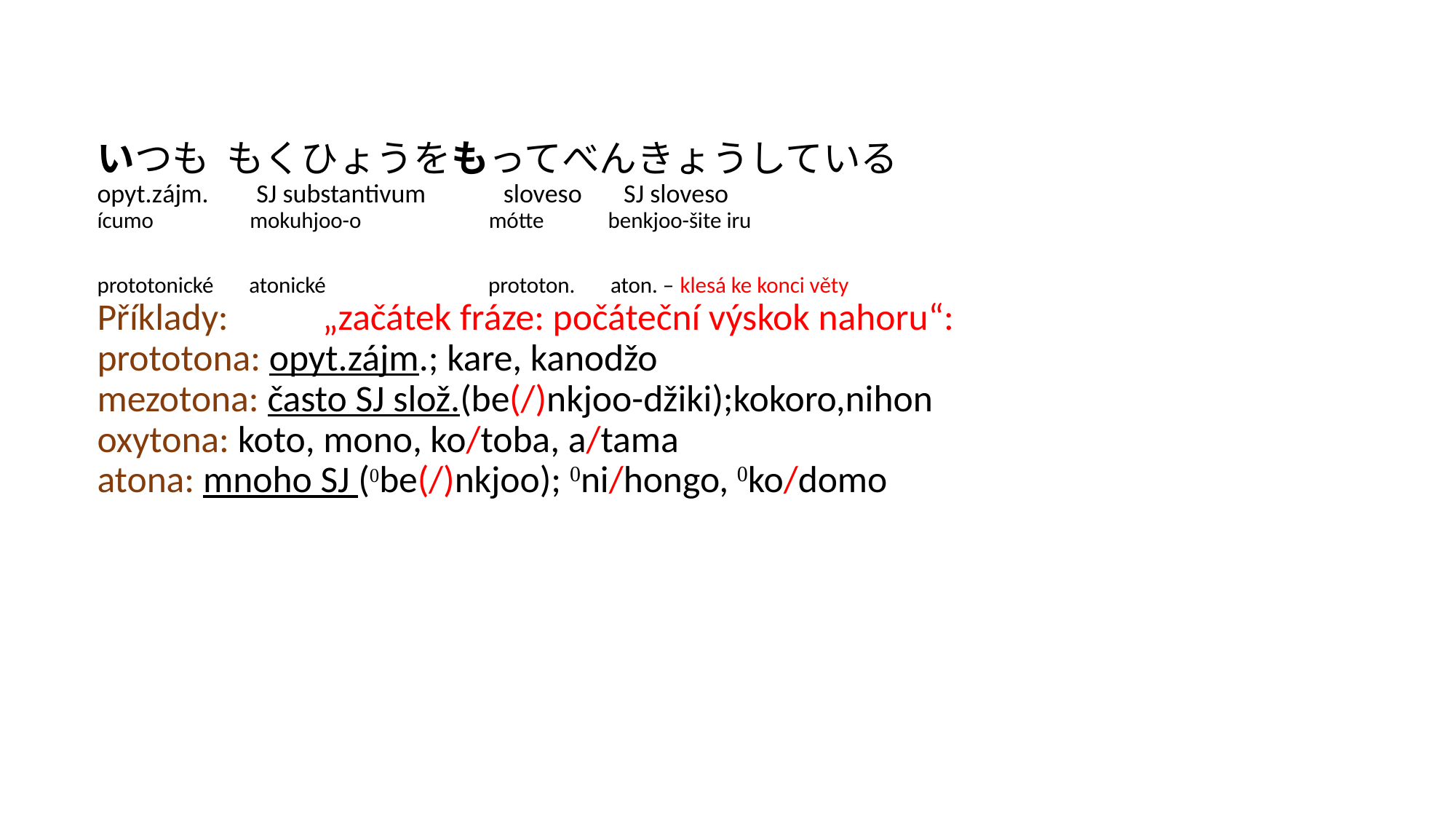

# いつも  もくひょうをもってべんきょうしている opyt.zájm.        SJ substantivum             sloveso       SJ sloveso ícumo                   mokuhjoo-o                         mótte             benkjoo-šite iru prototonické       atonické                                prototon.       aton. – klesá ke konci věty Příklady:           „začátek fráze: počáteční výskok nahoru“: prototona: opyt.zájm.; kare, kanodžo mezotona: často SJ slož.(be(/)nkjoo-džiki);kokoro,nihon oxytona: koto, mono, ko/toba, a/tama atona: mnoho SJ (0be(/)nkjoo); 0ni/hongo, 0ko/domo